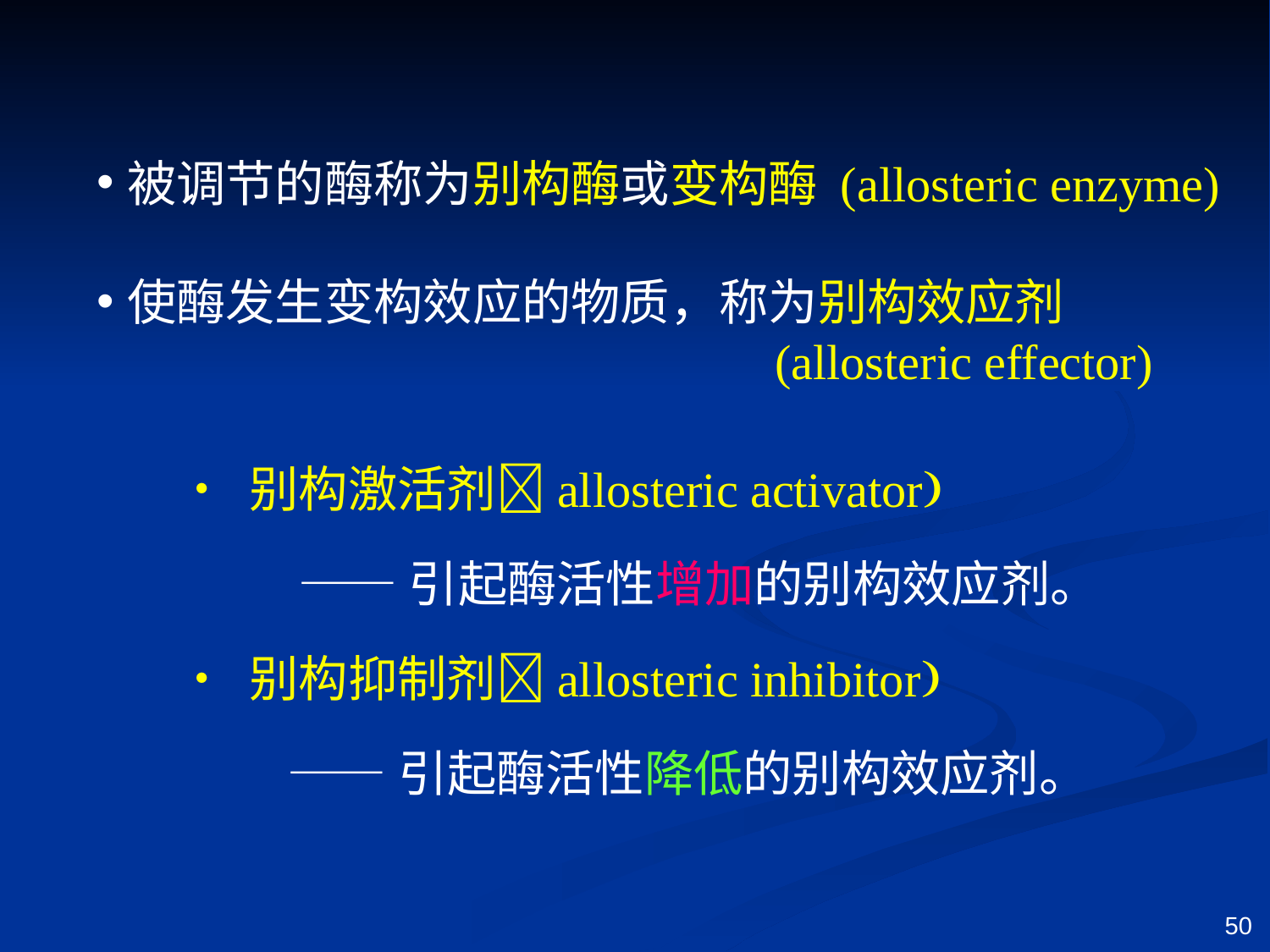

被调节的酶称为别构酶或变构酶 (allosteric enzyme)

使酶发生变构效应的物质，称为别构效应剂
                                                  (allosteric effector)
• 别构激活剂(allosteric activator)
           ——引起酶活性增加的别构效应剂。
• 别构抑制剂(allosteric inhibitor)
          ——引起酶活性降低的别构效应剂。
50